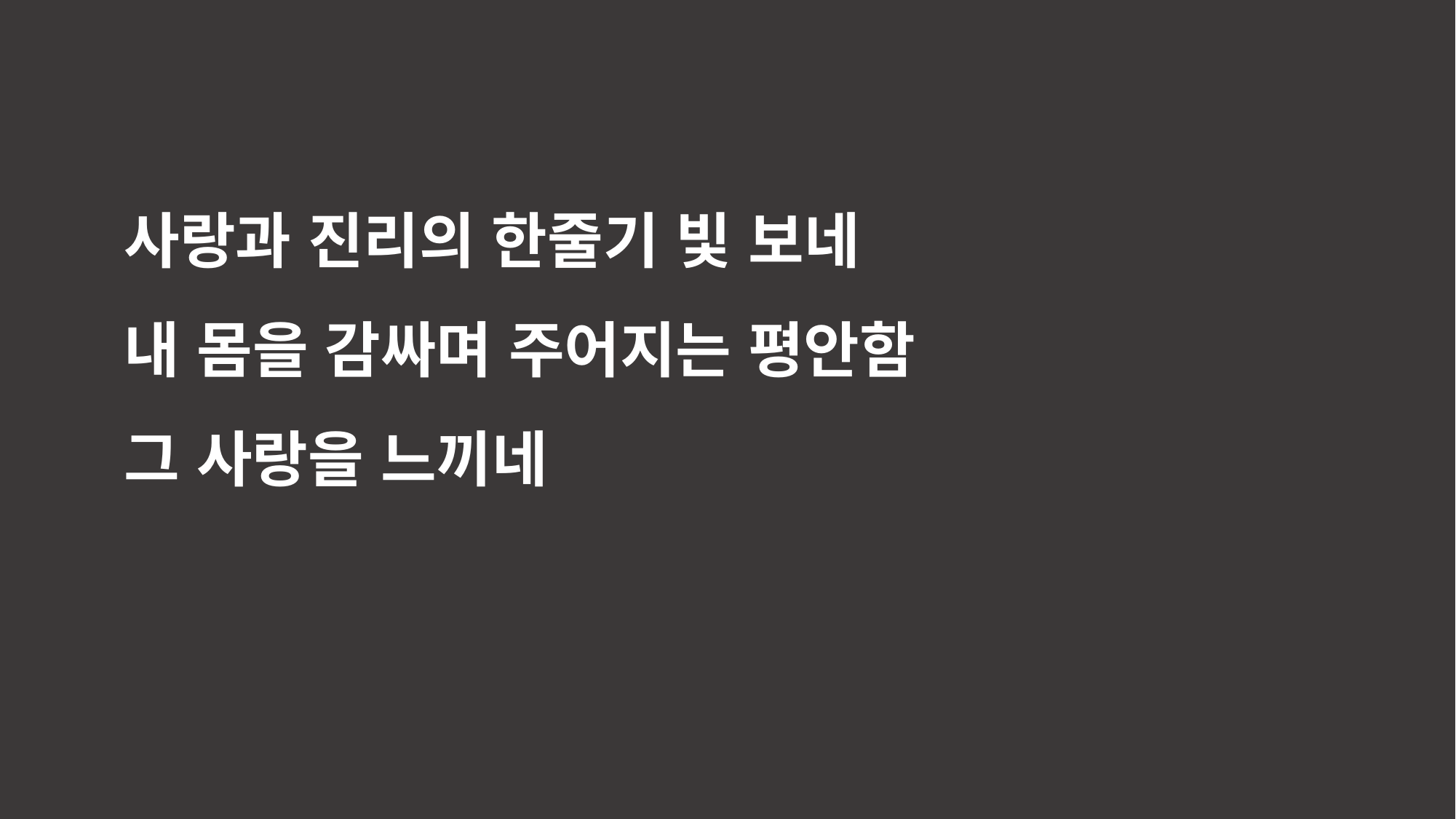

사랑과 진리의 한줄기 빛 보네
내 몸을 감싸며 주어지는 평안함
그 사랑을 느끼네